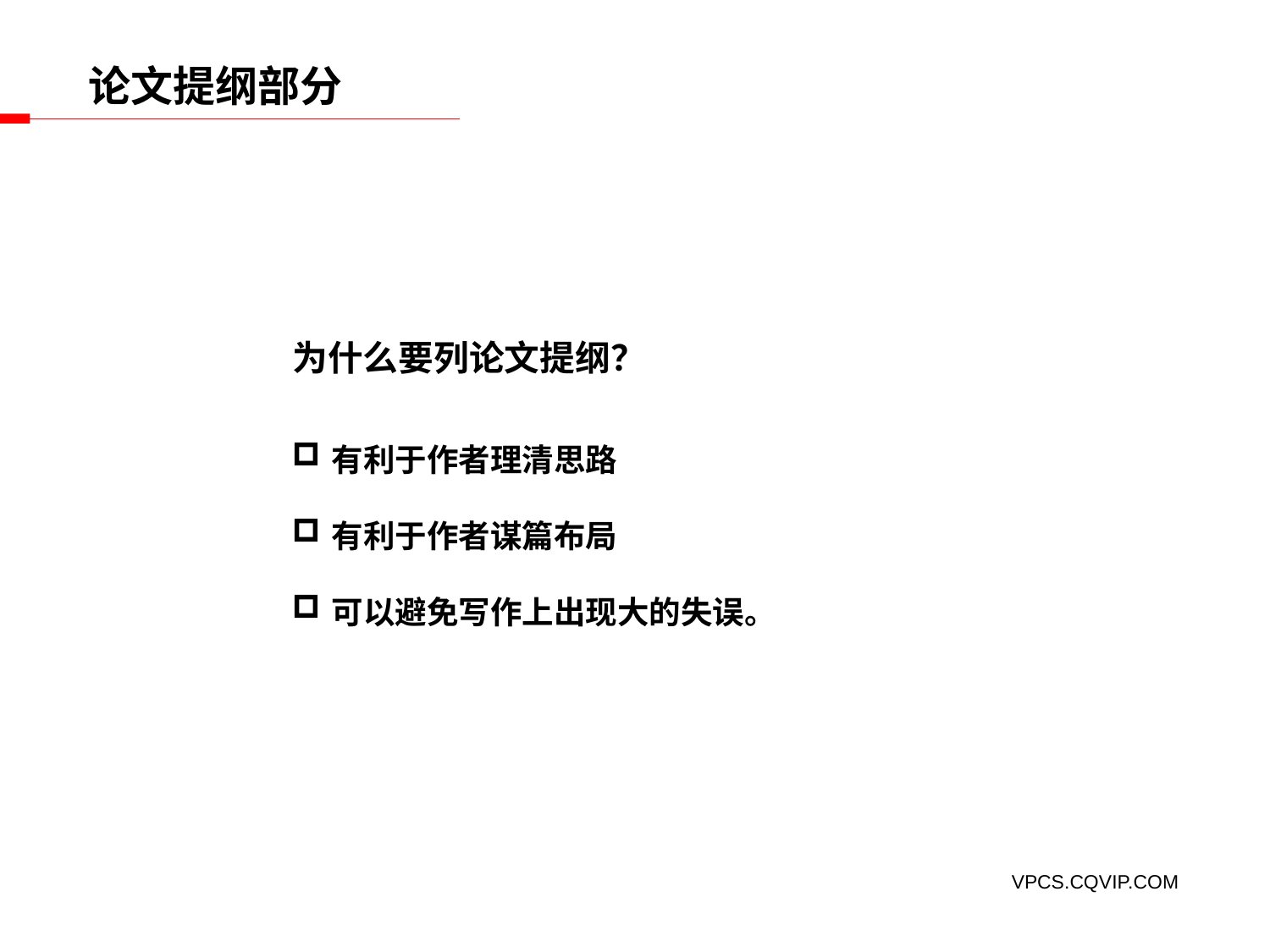

论文提纲部分

为什么要列论文提纲？
有利于作者理清思路
有利于作者谋篇布局
可以避免写作上出现大的失误。
VPCS.CQVIP.COM